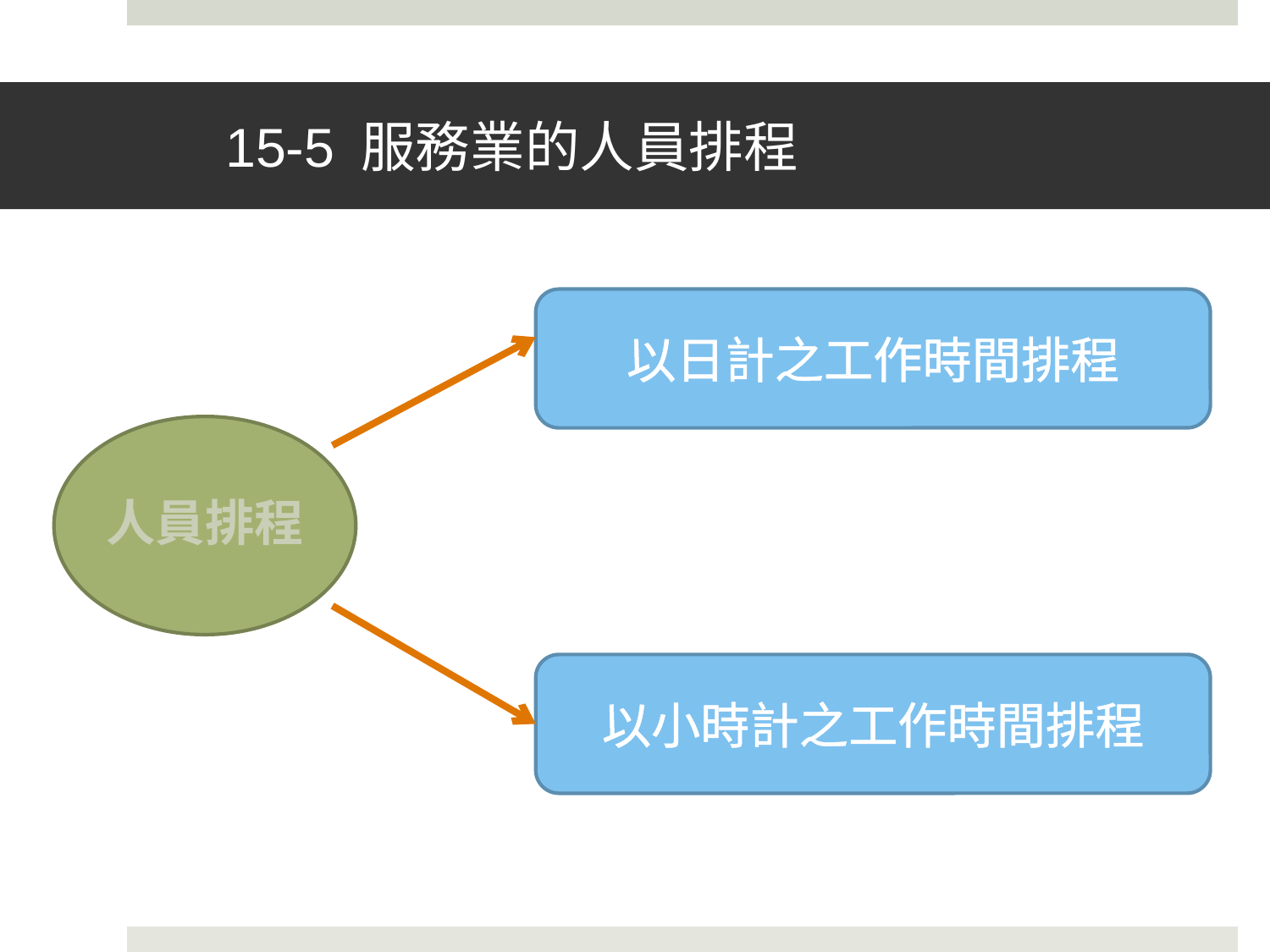

1515-5 服務業的人員排程-4 現場生產控制
以日計之工作時間排程
人員排程
以小時計之工作時間排程